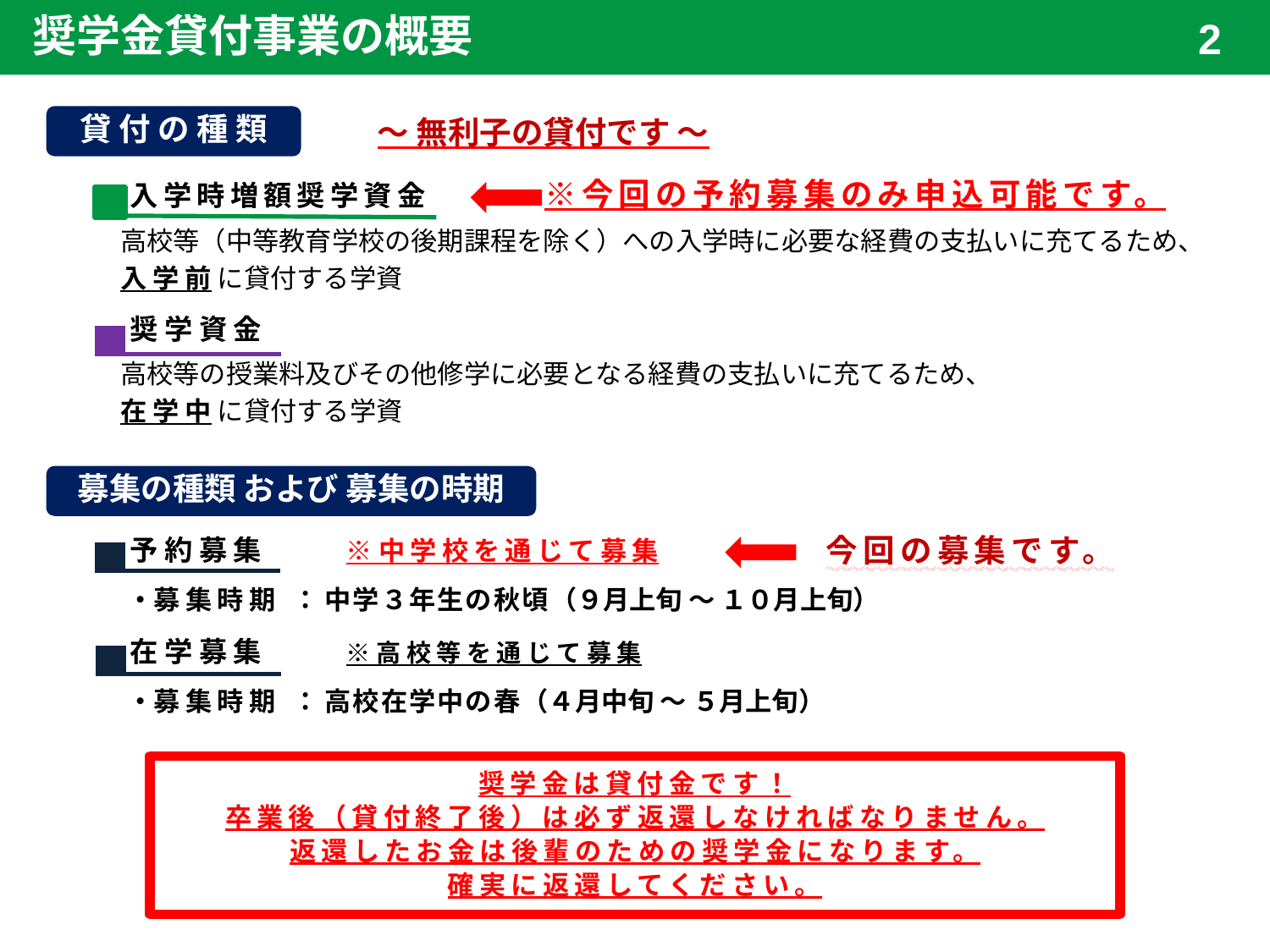

奨学金貸付事業の概要
2

　　 入学時増額奨学資金 　　   ※今回の予約募集のみ申込可能です。

　　高校等（中等教育学校の後期課程を除く）への入学時に必要な経費の支払いに充てるため、
　　入 学 前 に貸付する学資

　　 奨 学 資 金

　　高校等の授業料及びその他修学に必要となる経費の支払いに充てるため、
　　在 学 中 に貸付する学資

貸 付 の 種 類
～ 無利子の貸付です ～
募集の種類 および 募集の時期

　　 予 約 募 集　　　※ 中学校を通じて募集

　　・募集時期 ： 中学３年生の秋頃（９月上旬 ～ １０月上旬）

　　 在 学 募 集　　　※ 高校等を通じて募集

　　・募集時期 ： 高校在学中の春（４月中旬 ～ ５月上旬）

今回の募集です。

奨学金は貸付金です！

卒業後（貸付終了後）は必ず返還しなければなりません。

返還したお金は後輩のための奨学金になります。

確実に返還してください。